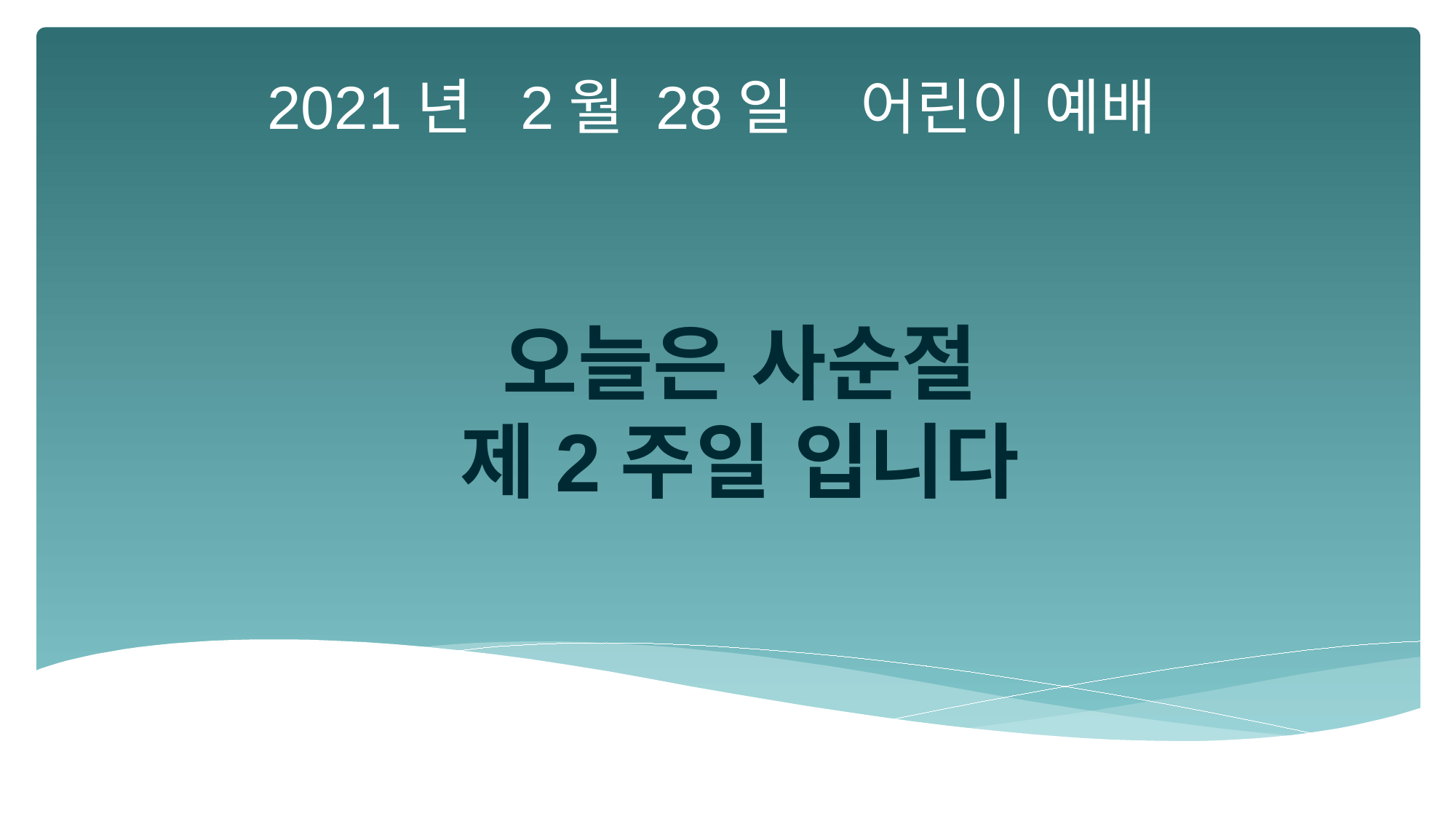

2021년  2월 28일    어린이 예배
오늘은 사순절
제2주일 입니다